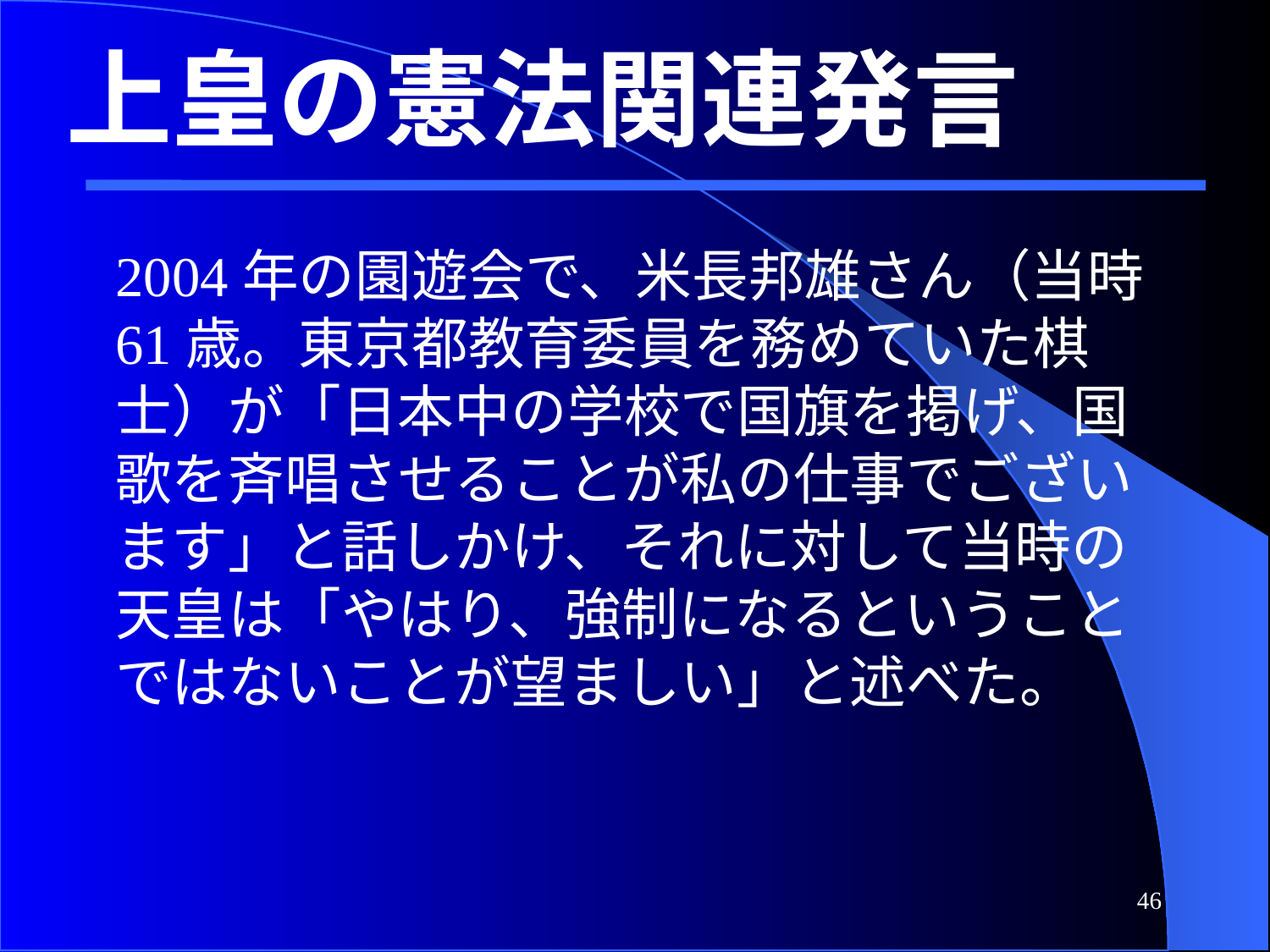

上皇の憲法関連発言

2004年の園遊会で、米長邦雄さん（当時61歳。東京都教育委員を務めていた棋士）が「日本中の学校で国旗を掲げ、国歌を斉唱させることが私の仕事でございます」と話しかけ、それに対して当時の天皇は「やはり、強制になるということではないことが望ましい」と述べた。

46